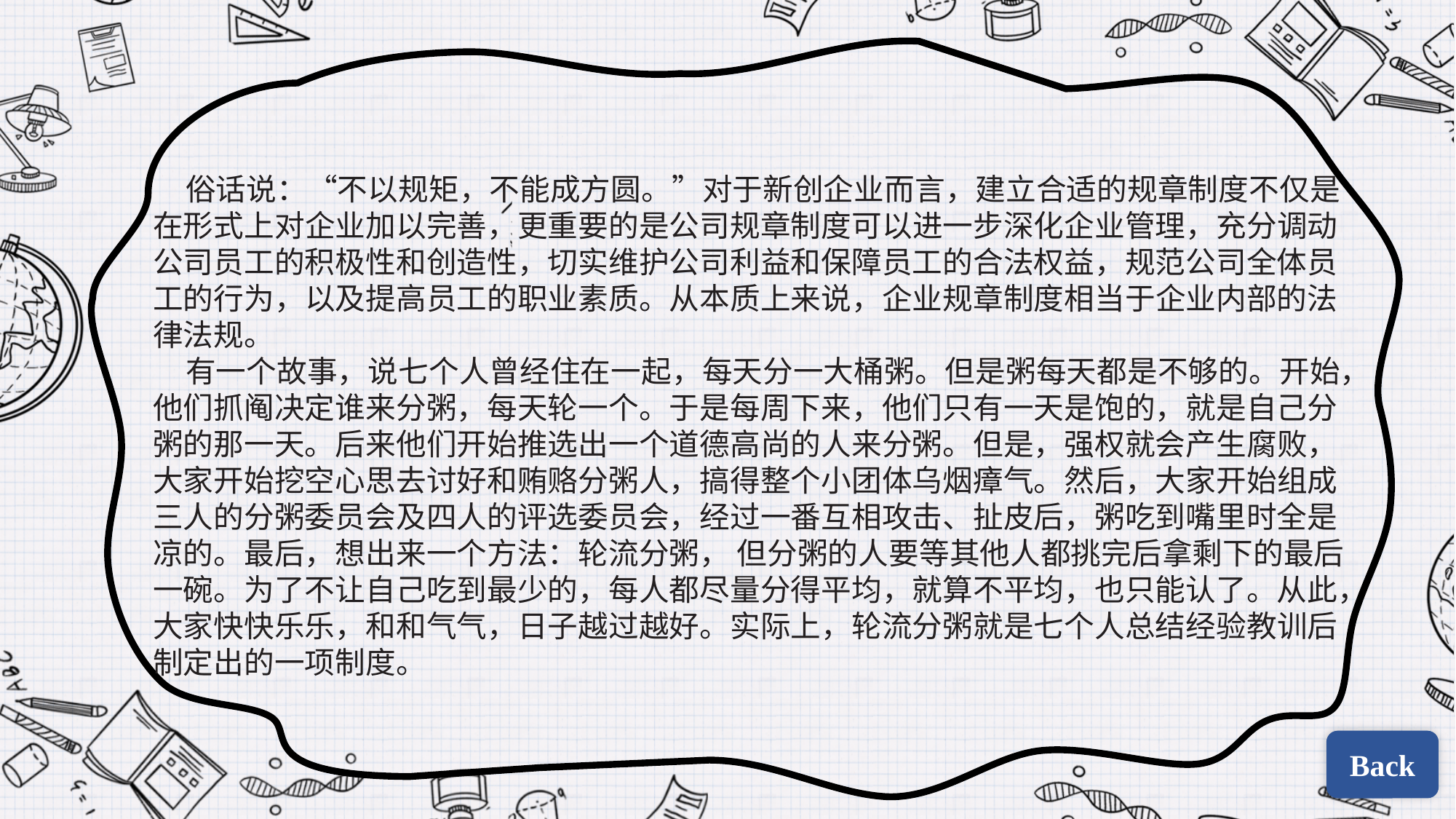

俗话说：“不以规矩，不能成方圆。”对于新创企业而言，建立合适的规章制度不仅是在形式上对企业加以完善，更重要的是公司规章制度可以进一步深化企业管理，充分调动公司员工的积极性和创造性，切实维护公司利益和保障员工的合法权益，规范公司全体员工的行为，以及提高员工的职业素质。从本质上来说，企业规章制度相当于企业内部的法律法规。
有一个故事，说七个人曾经住在一起，每天分一大桶粥。但是粥每天都是不够的。开始，他们抓阄决定谁来分粥，每天轮一个。于是每周下来，他们只有一天是饱的，就是自己分粥的那一天。后来他们开始推选出一个道德高尚的人来分粥。但是，强权就会产生腐败，大家开始挖空心思去讨好和贿赂分粥人，搞得整个小团体乌烟瘴气。然后，大家开始组成三人的分粥委员会及四人的评选委员会，经过一番互相攻击、扯皮后，粥吃到嘴里时全是凉的。最后，想出来一个方法：轮流分粥， 但分粥的人要等其他人都挑完后拿剩下的最后一碗。为了不让自己吃到最少的，每人都尽量分得平均，就算不平均，也只能认了。从此，大家快快乐乐，和和气气，日子越过越好。实际上，轮流分粥就是七个人总结经验教训后制定出的一项制度。

Back